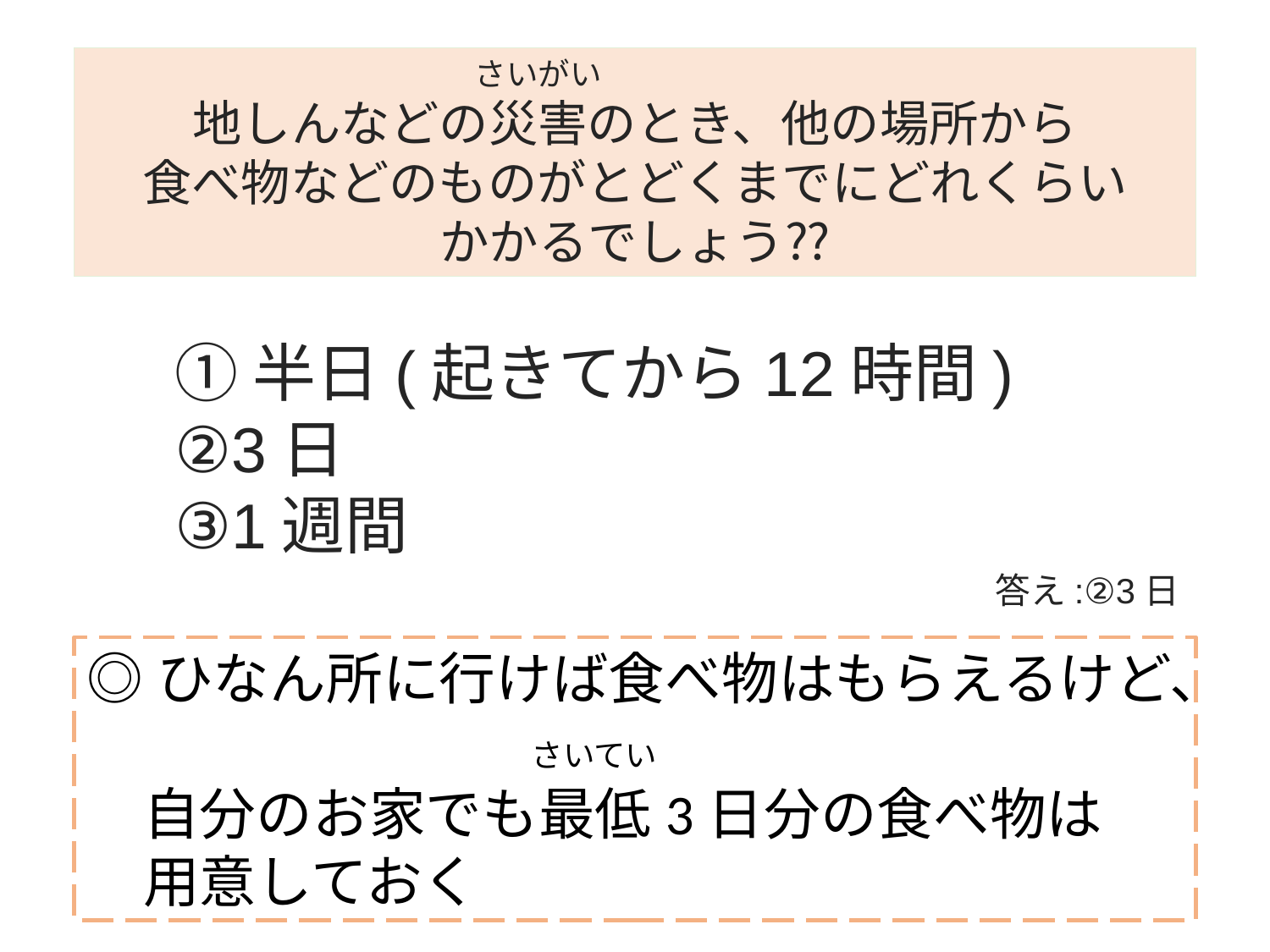

さいがい
地しんなどの災害のとき、他の場所から
食べ物などのものがとどくまでにどれくらい
かかるでしょう⁇
①半日(起きてから12時間)
②3日
③1週間
答え:②3日
◎ひなん所に行けば食べ物はもらえるけど、
　　　　　　　　　　　　　　さいてい
　自分のお家でも最低3日分の食べ物は
　用意しておく